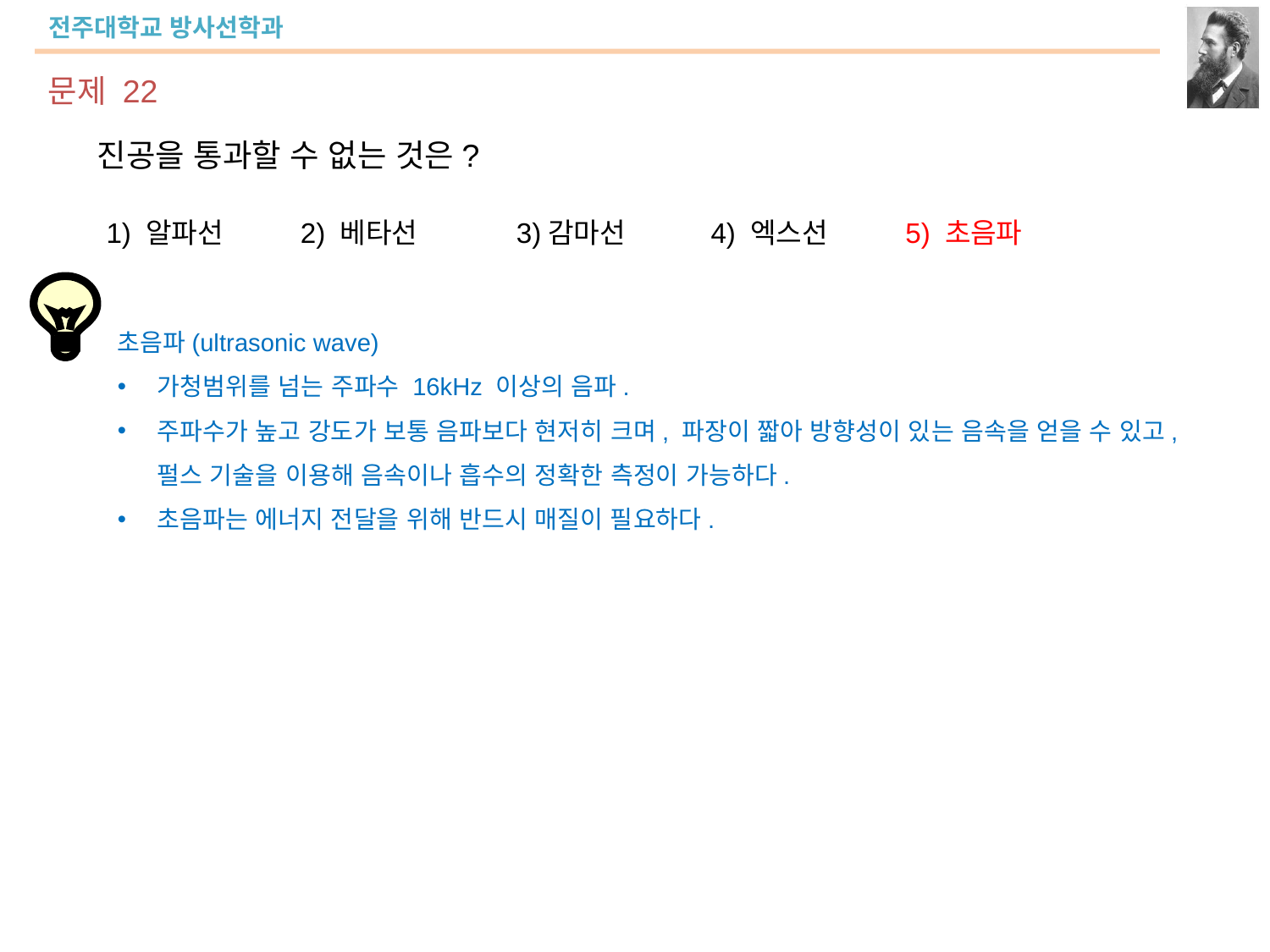

문제 22
진공을 통과할 수 없는 것은?

 1) 알파선         2) 베타선	    3)감마선          4) 엑스선	     5) 초음파

초음파(ultrasonic wave)
가청범위를 넘는 주파수 16kHz 이상의 음파.
주파수가 높고 강도가 보통 음파보다 현저히 크며, 파장이 짧아 방향성이 있는 음속을 얻을 수 있고, 펄스 기술을 이용해 음속이나 흡수의 정확한 측정이 가능하다.
초음파는 에너지 전달을 위해 반드시 매질이 필요하다.